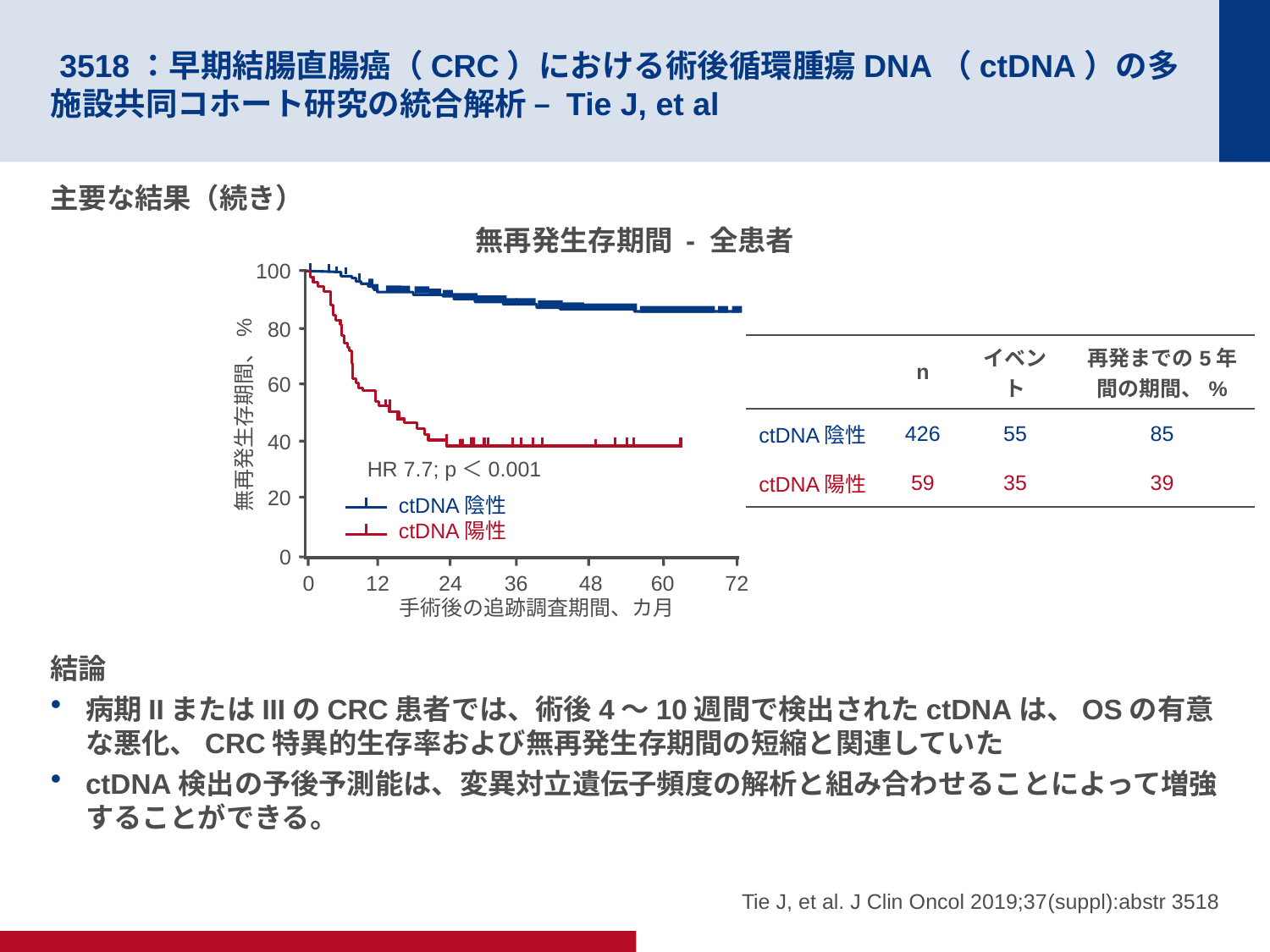

# 3518：早期結腸直腸癌（CRC）における術後循環腫瘍DNA（ctDNA）の多施設共同コホート研究の統合解析 – Tie J, et al
主要な結果（続き）

結論
病期IIまたはIIIのCRC患者では、術後4〜10週間で検出されたctDNAは、OSの有意な悪化、CRC特異的生存率および無再発生存期間の短縮と関連していた
ctDNA検出の予後予測能は、変異対立遺伝子頻度の解析と組み合わせることによって増強することができる。
無再発生存期間 - 全患者
100

80

|  | n | イベント | 再発までの5年間の期間、% |
| --- | --- | --- | --- |
| ctDNA陰性 | 426 | 55 | 85 |
| ctDNA陽性 | 59 | 35 | 39 |
60

無再発生存期間、%
40

HR 7.7; p＜0.001
20
ctDNA陰性
ctDNA陽性

0

0

12

24

36

48

60

72
手術後の追跡調査期間、カ月
Tie J, et al. J Clin Oncol 2019;37(suppl):abstr 3518